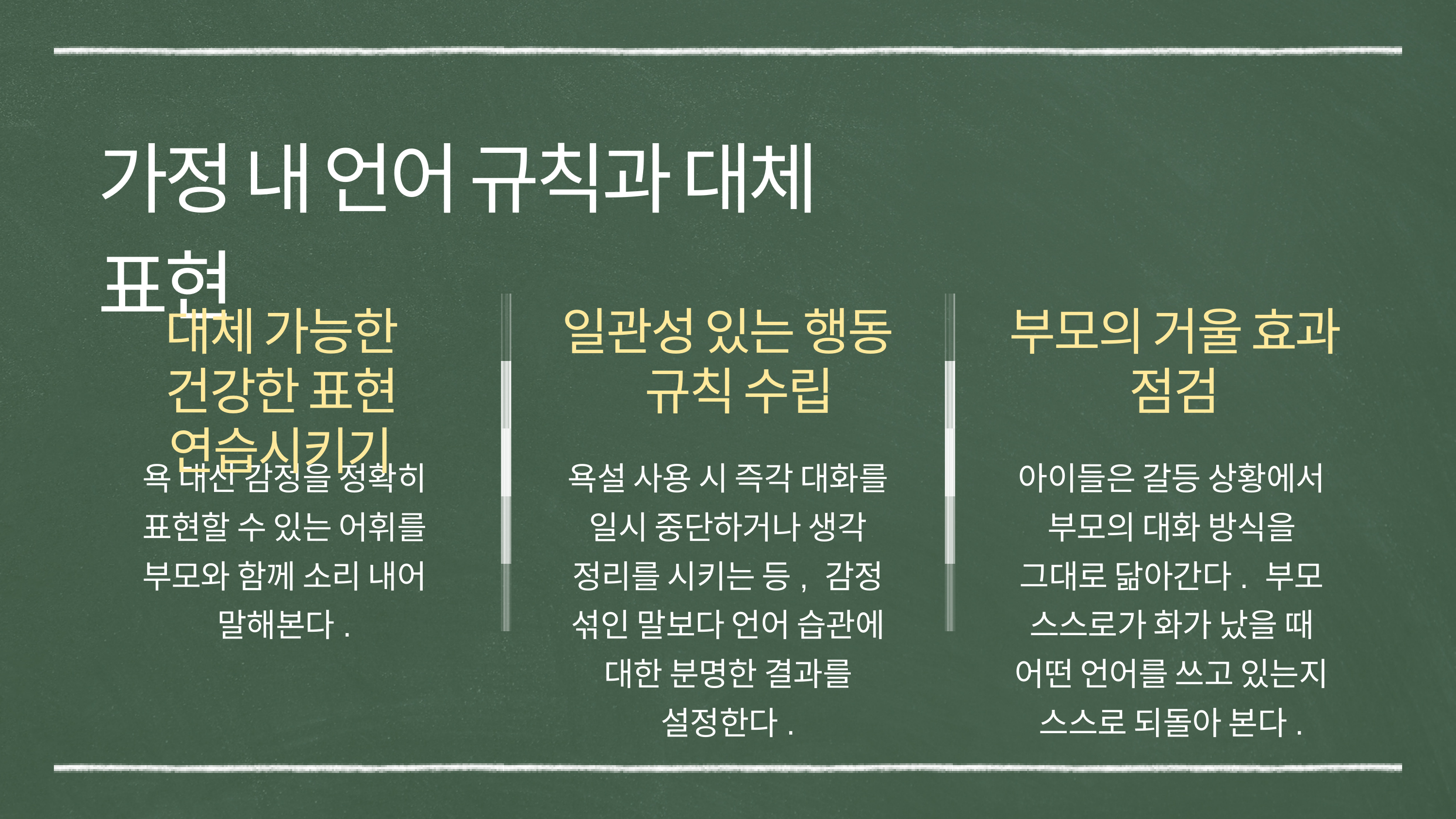

가정 내 언어 규칙과 대체 표현
대체 가능한 건강한 표현 연습시키기
일관성 있는 행동
 규칙 수립
부모의 거울 효과
점검
욕 대신 감정을 정확히 표현할 수 있는 어휘를 부모와 함께 소리 내어 말해본다.
욕설 사용 시 즉각 대화를 일시 중단하거나 생각 정리를 시키는 등, 감정 섞인 말보다 언어 습관에 대한 분명한 결과를 설정한다.
아이들은 갈등 상황에서 부모의 대화 방식을 그대로 닮아간다. 부모 스스로가 화가 났을 때 어떤 언어를 쓰고 있는지 스스로 되돌아 본다.